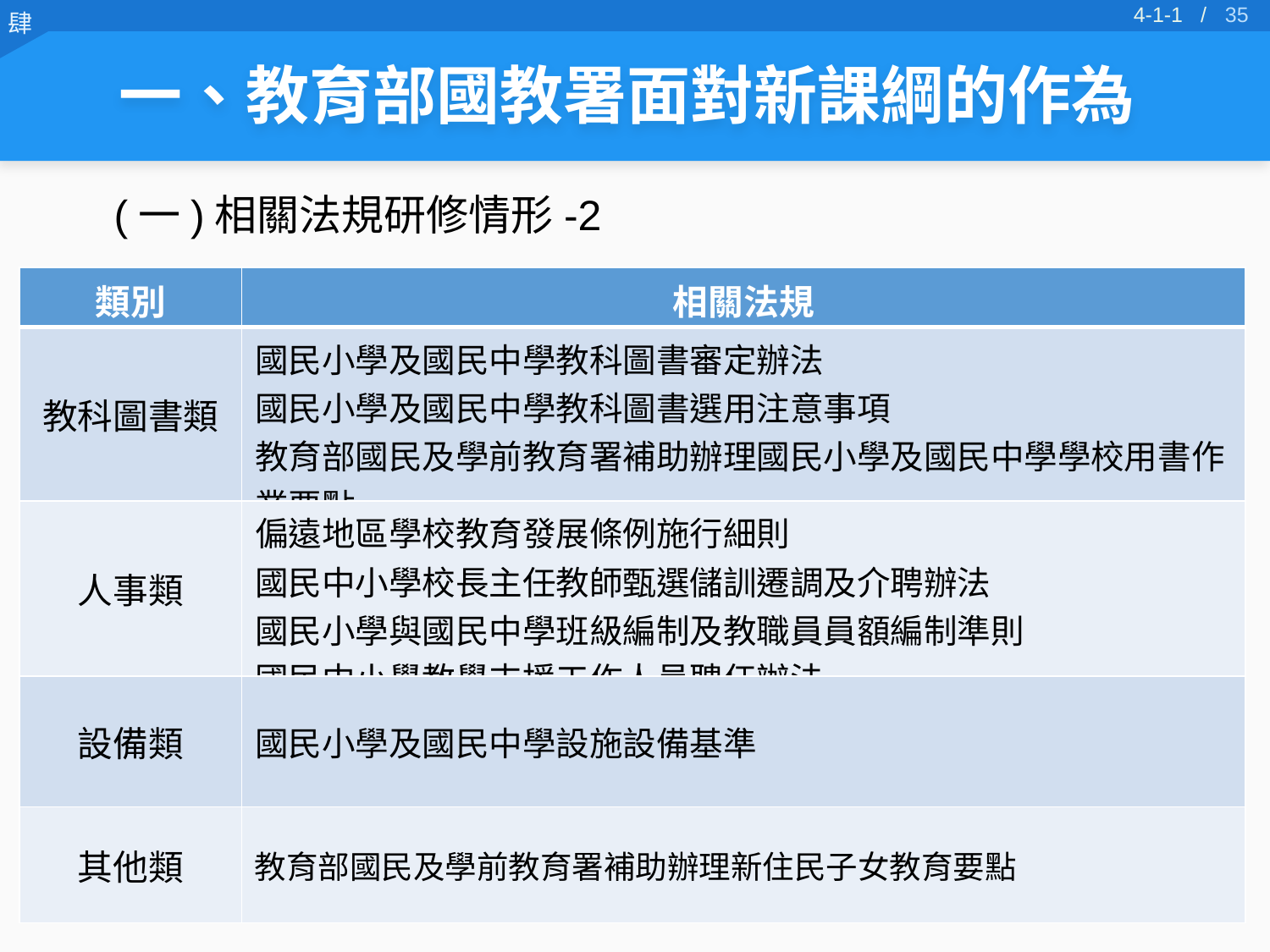

35
4-1-1   /
一、教育部國教署面對新課綱的作為
(一)相關法規研修情形-2
| 類別 | 相關法規 |
| --- | --- |
| 教科圖書類 | 國民小學及國民中學教科圖書審定辦法 國民小學及國民中學教科圖書選用注意事項 教育部國民及學前教育署補助辦理國民小學及國民中學學校用書作業要點 |
| 人事類 | 偏遠地區學校教育發展條例施行細則 國民中小學校長主任教師甄選儲訓遷調及介聘辦法 國民小學與國民中學班級編制及教職員員額編制準則 國民中小學教學支援工作人員聘任辦法 |
| 設備類 | 國民小學及國民中學設施設備基準 |
| 其他類 | 教育部國民及學前教育署補助辦理新住民子女教育要點 |